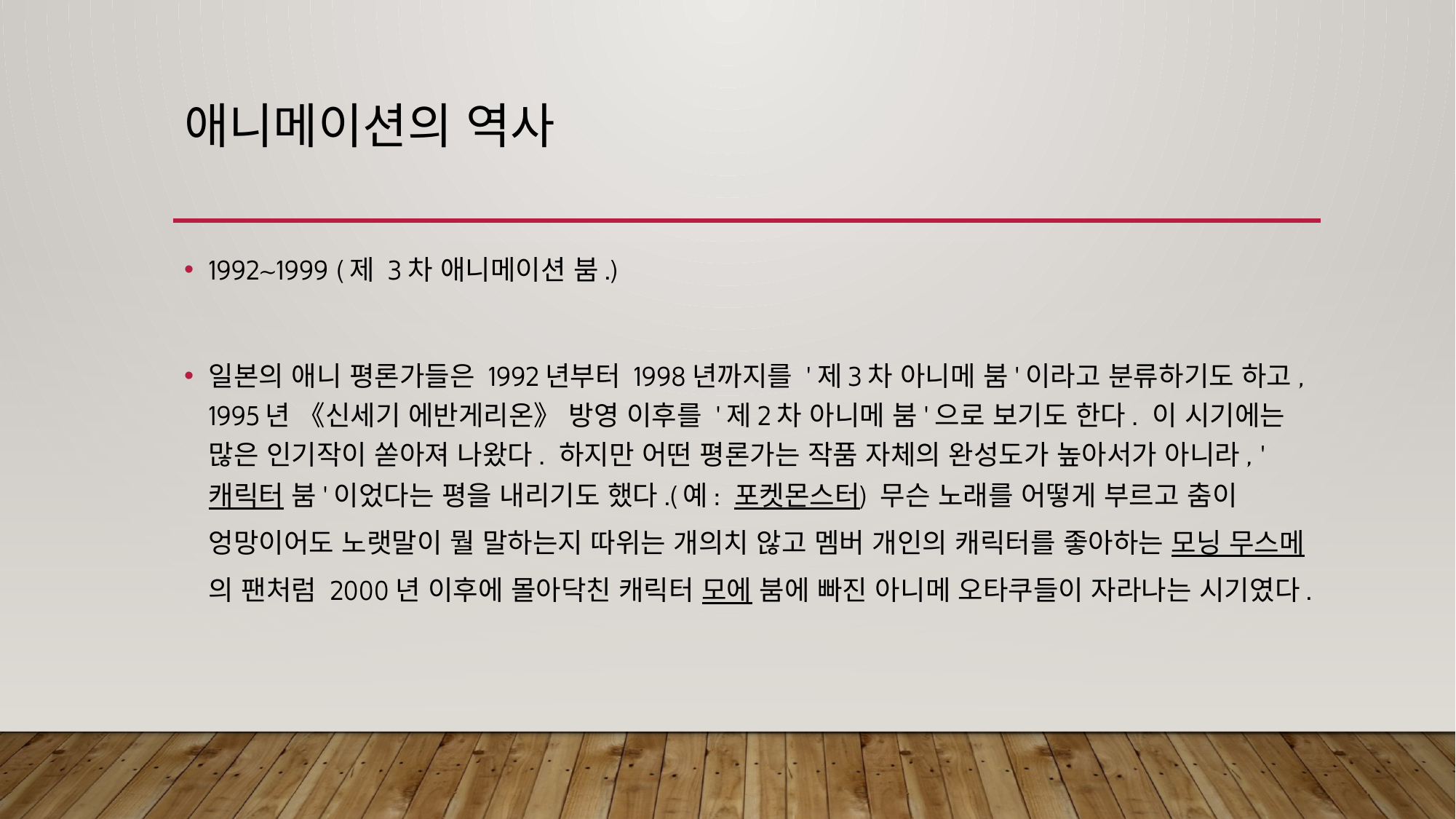

# 애니메이션의 역사
1992~1999 (제 3차 애니메이션 붐.)

일본의 애니 평론가들은 1992년부터 1998년까지를 '제3차 아니메 붐'이라고 분류하기도 하고, 1995년 《신세기 에반게리온》 방영 이후를 '제2차 아니메 붐'으로 보기도 한다. 이 시기에는 많은 인기작이 쏟아져 나왔다. 하지만 어떤 평론가는 작품 자체의 완성도가 높아서가 아니라, '캐릭터 붐'이었다는 평을 내리기도 했다.(예: 포켓몬스터) 무슨 노래를 어떻게 부르고 춤이 엉망이어도 노랫말이 뭘 말하는지 따위는 개의치 않고 멤버 개인의 캐릭터를 좋아하는 모닝 무스메의 팬처럼 2000년 이후에 몰아닥친 캐릭터 모에 붐에 빠진 아니메 오타쿠들이 자라나는 시기였다.